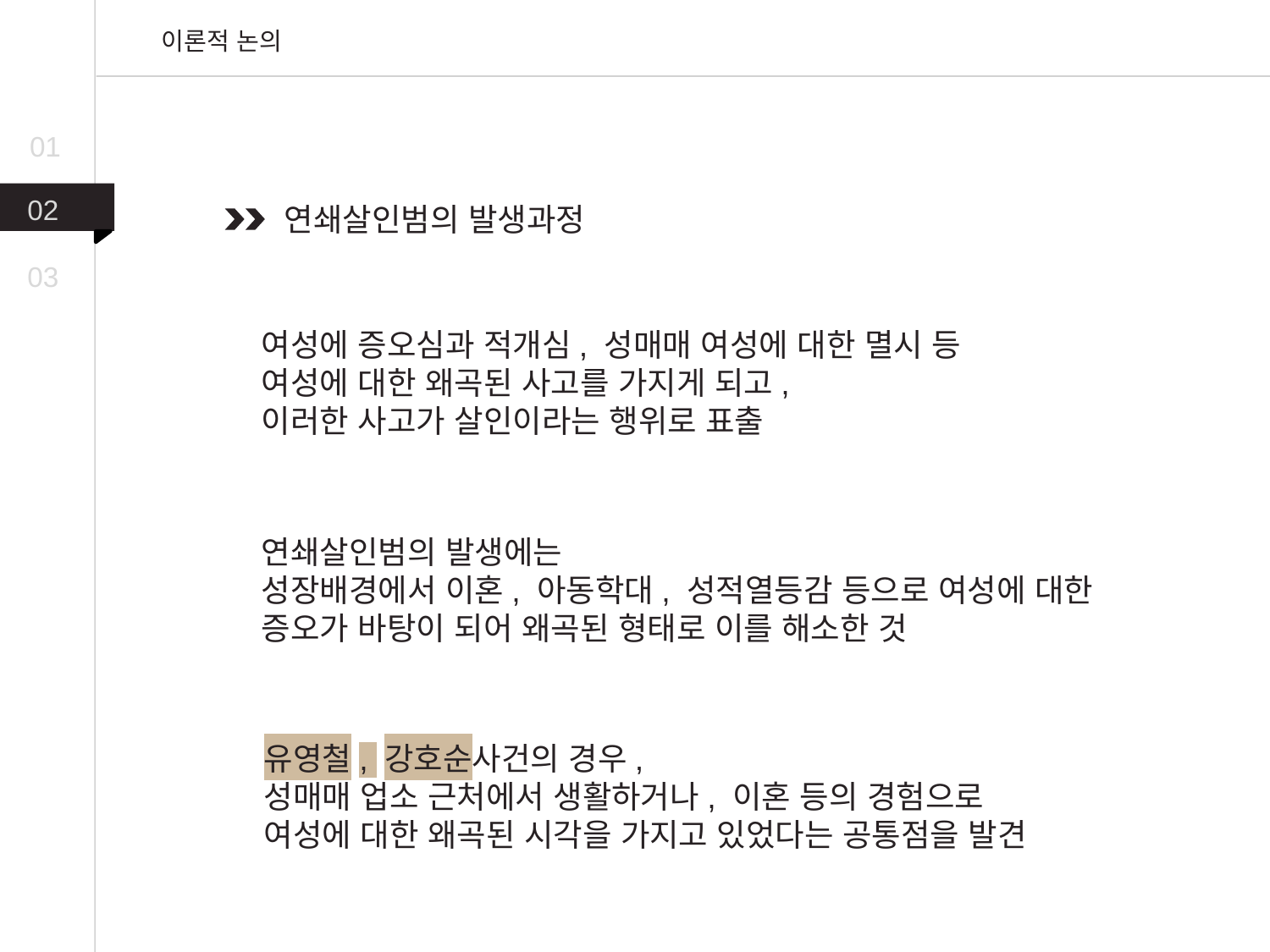

이론적 논의
01

02
연쇄살인범의 발생과정

03
여성에 증오심과 적개심, 성매매 여성에 대한 멸시 등
여성에 대한 왜곡된 사고를 가지게 되고,
이러한 사고가 살인이라는 행위로 표출
연쇄살인범의 발생에는
성장배경에서 이혼, 아동학대, 성적열등감 등으로 여성에 대한 증오가 바탕이 되어 왜곡된 형태로 이를 해소한 것
유영철, 강호순사건의 경우,
성매매 업소 근처에서 생활하거나, 이혼 등의 경험으로
여성에 대한 왜곡된 시각을 가지고 있었다는 공통점을 발견